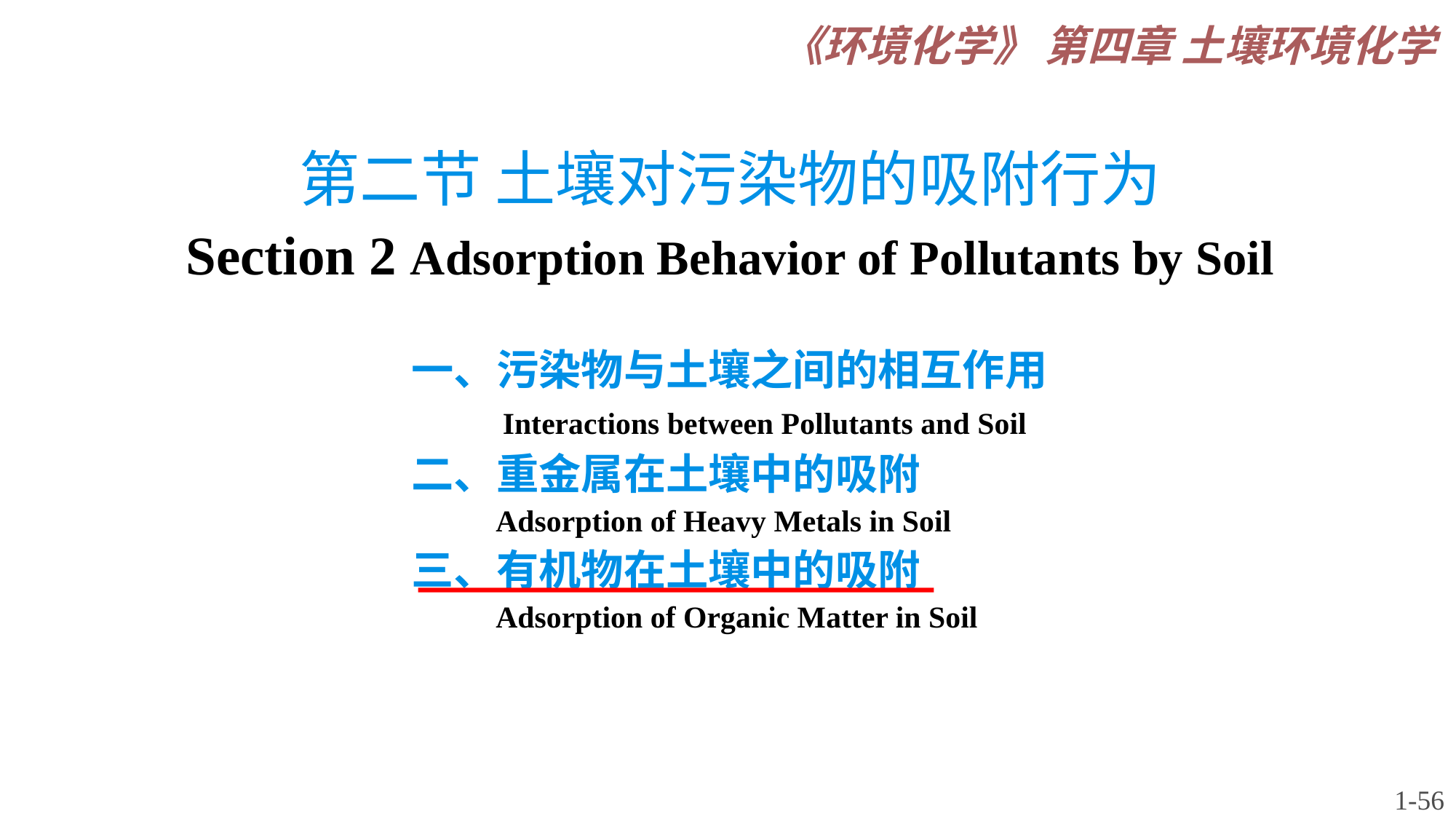

《环境化学》 第四章 土壤环境化学
# 第二节 土壤对污染物的吸附行为 Section 2 Adsorption Behavior of Pollutants by Soil
一、污染物与土壤之间的相互作用
          Interactions between Pollutants and Soil
二、重金属在土壤中的吸附
           Adsorption of Heavy Metals in Soil
三、有机物在土壤中的吸附
           Adsorption of Organic Matter in Soil

1-56